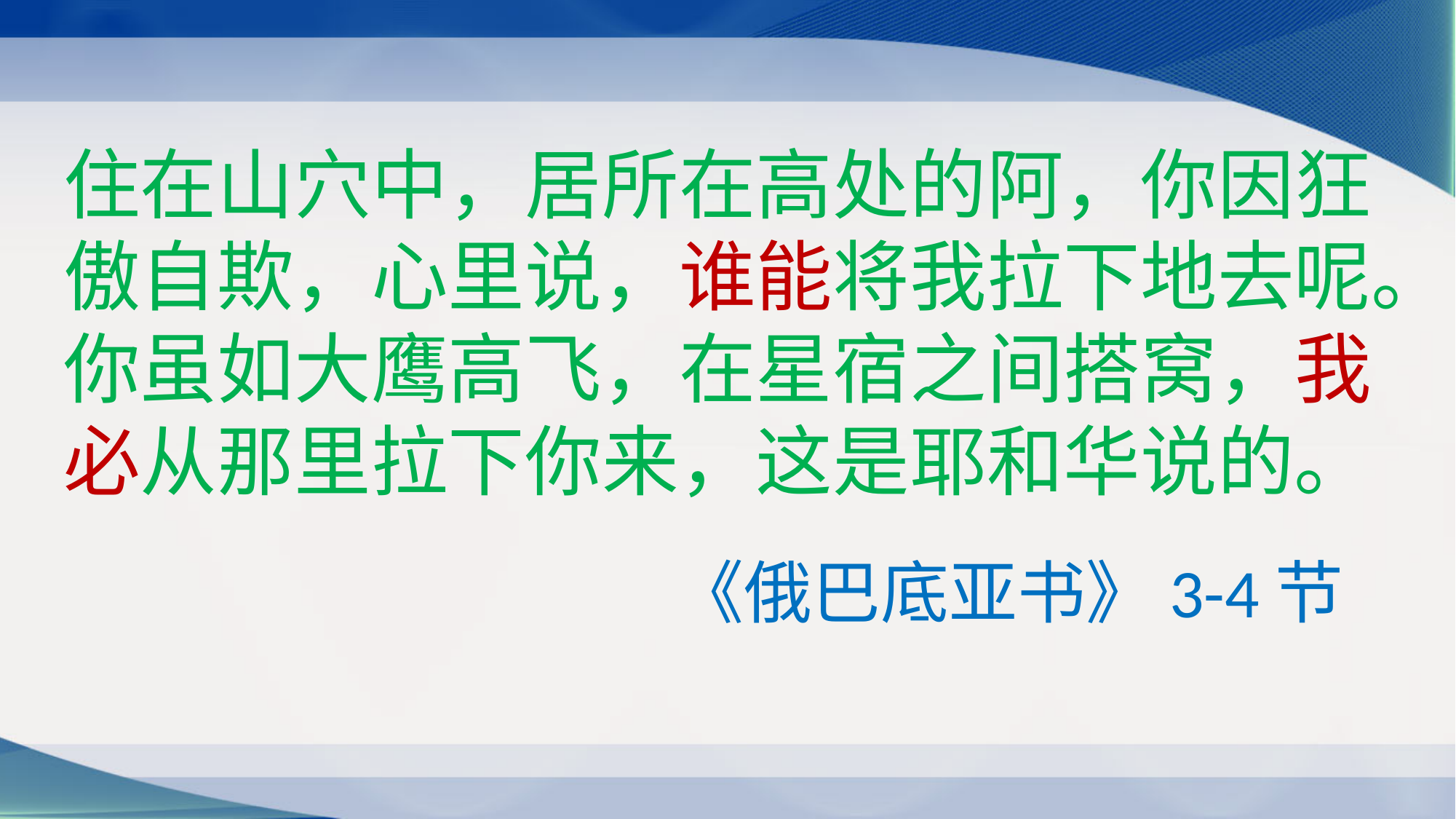

住在山穴中，居所在高处的阿，你因狂傲自欺，心里说，谁能将我拉下地去呢。你虽如大鹰高飞，在星宿之间搭窝，我必从那里拉下你来，这是耶和华说的。
                            《俄巴底亚书》3-4节